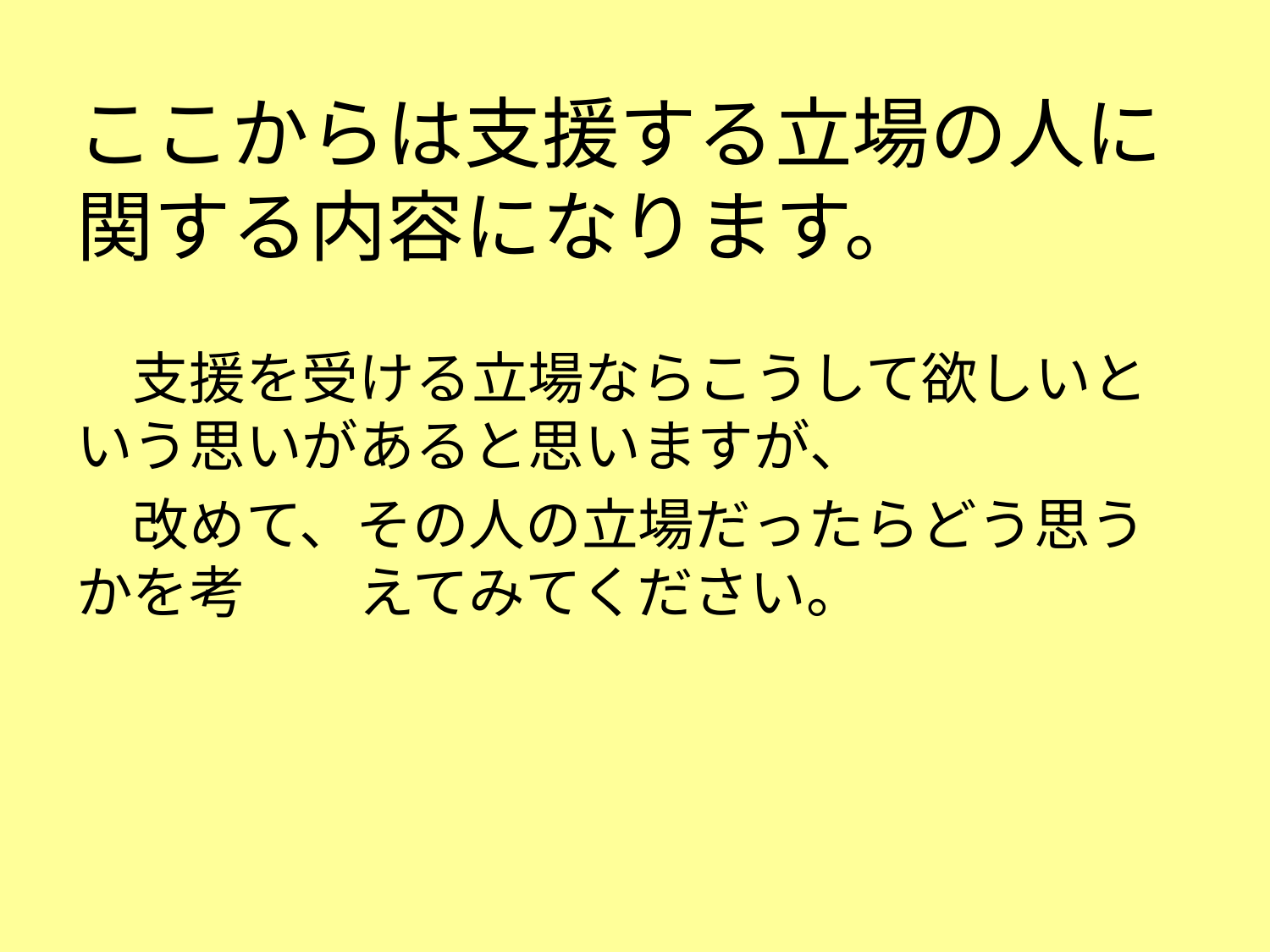

# ここからは支援する立場の人に関する内容になります。
　支援を受ける立場ならこうして欲しいという思いがあると思いますが、
　改めて、その人の立場だったらどう思うかを考　　えてみてください。